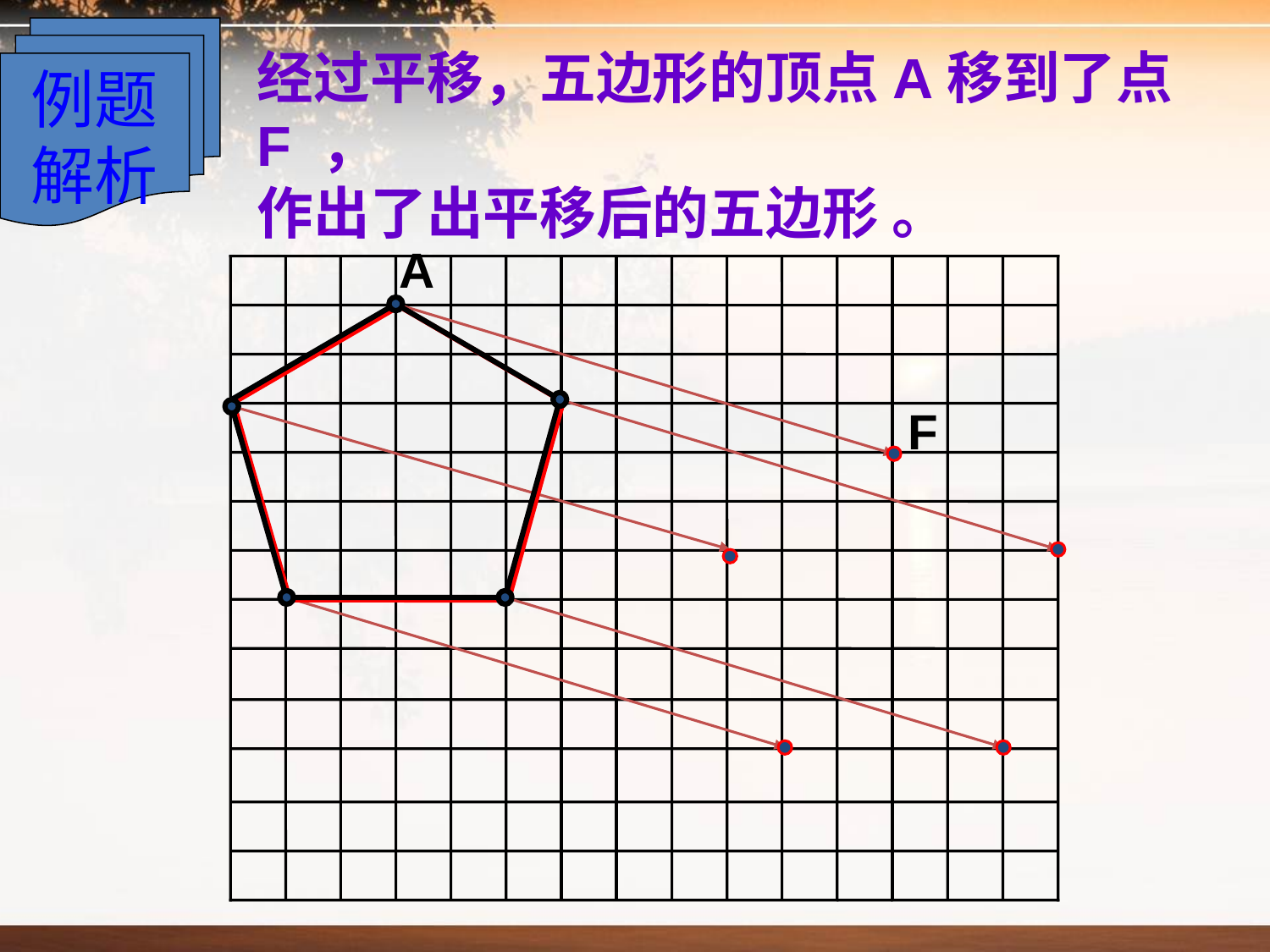

例题解析
经过平移，五边形的顶点A移到了点 F ，
作出了出平移后的五边形 。
A

F